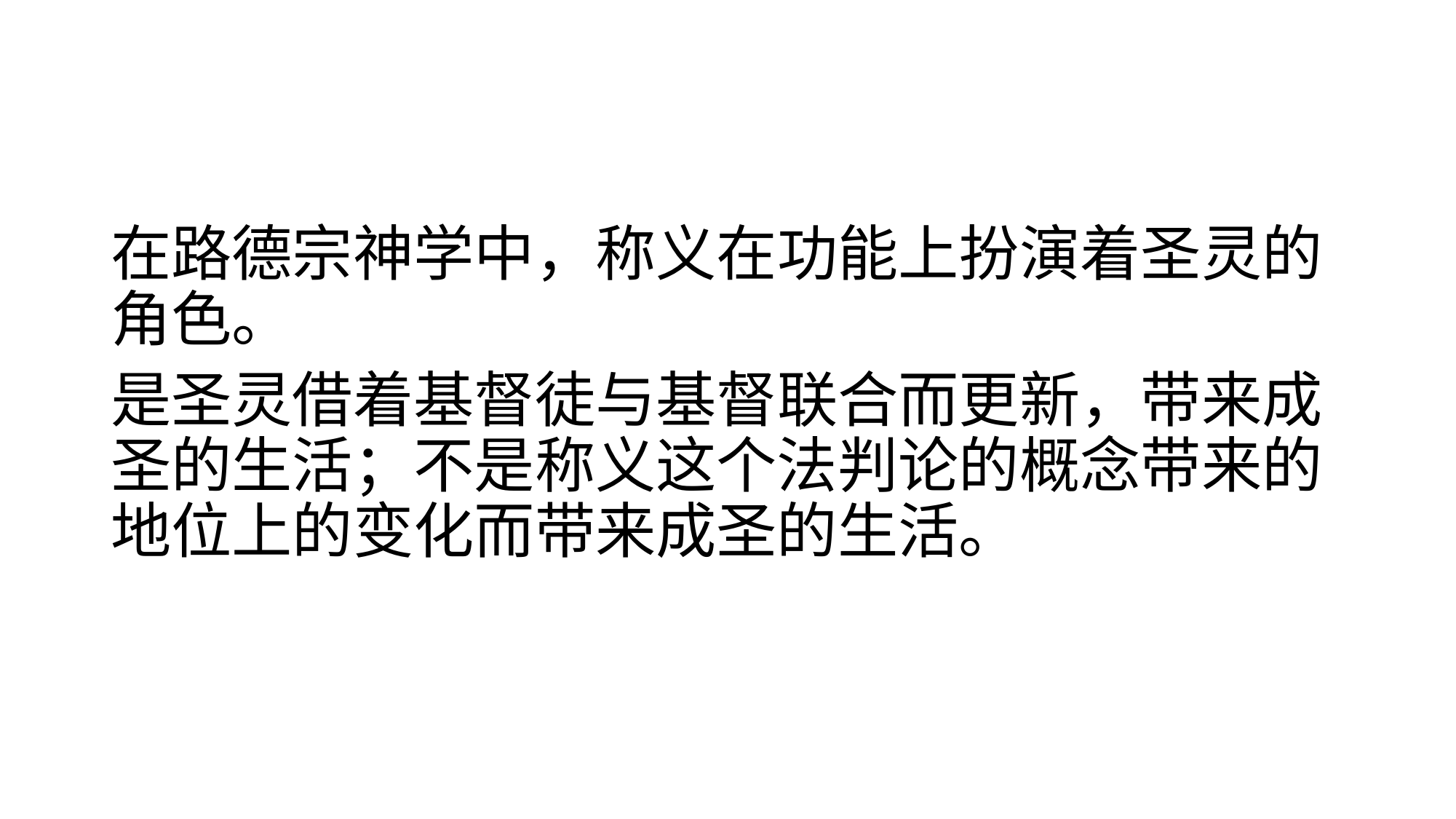

#
在路德宗神学中，称义在功能上扮演着圣灵的角色。
是圣灵借着基督徒与基督联合而更新，带来成圣的生活；不是称义这个法判论的概念带来的地位上的变化而带来成圣的生活。